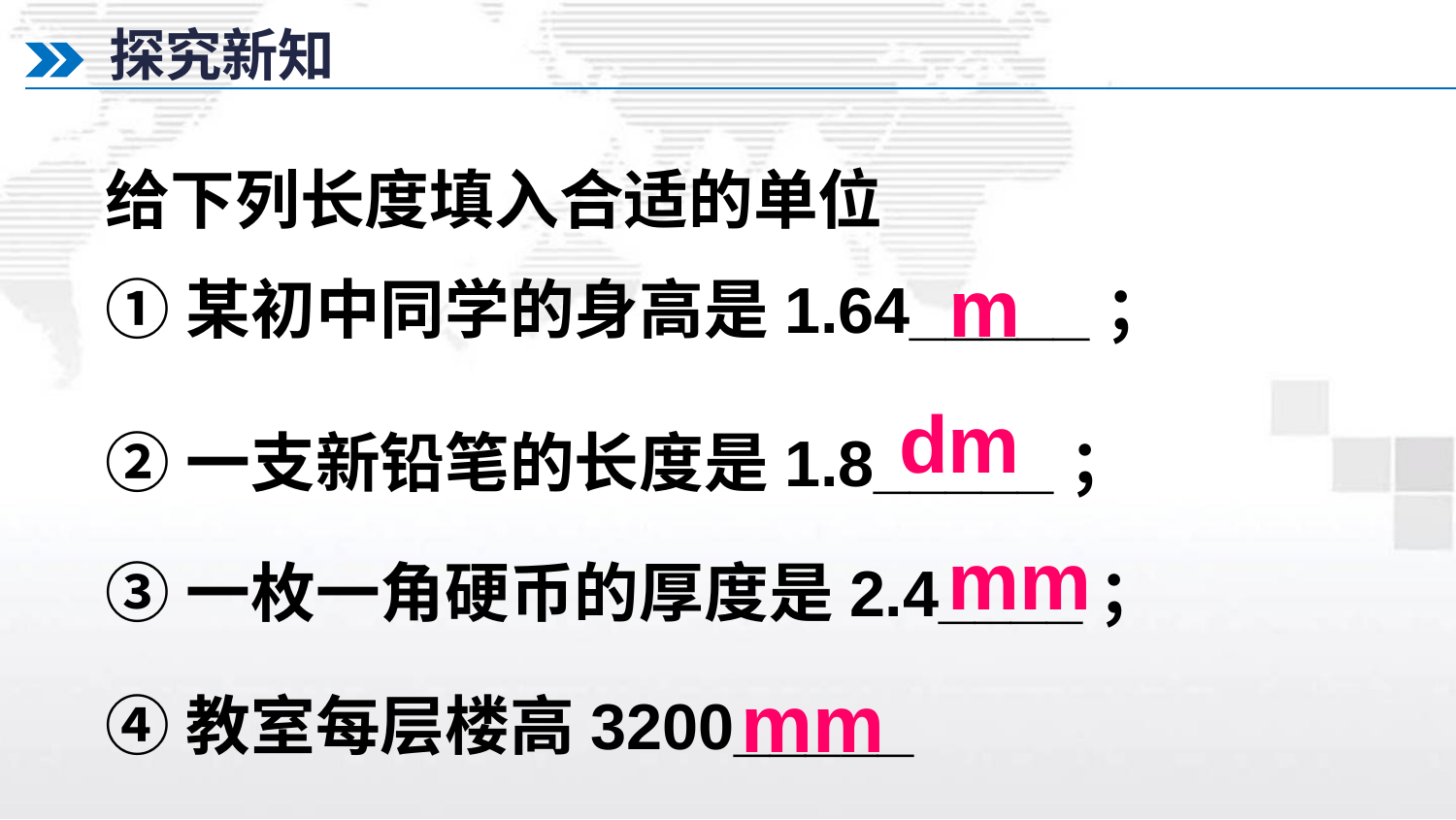

# 探究新知
给下列长度填入合适的单位
①某初中同学的身高是1.64_____；
m
dm
②一支新铅笔的长度是1.8_____；
mm
③一枚一角硬币的厚度是2.4____；

mm
④教室每层楼高3200_____